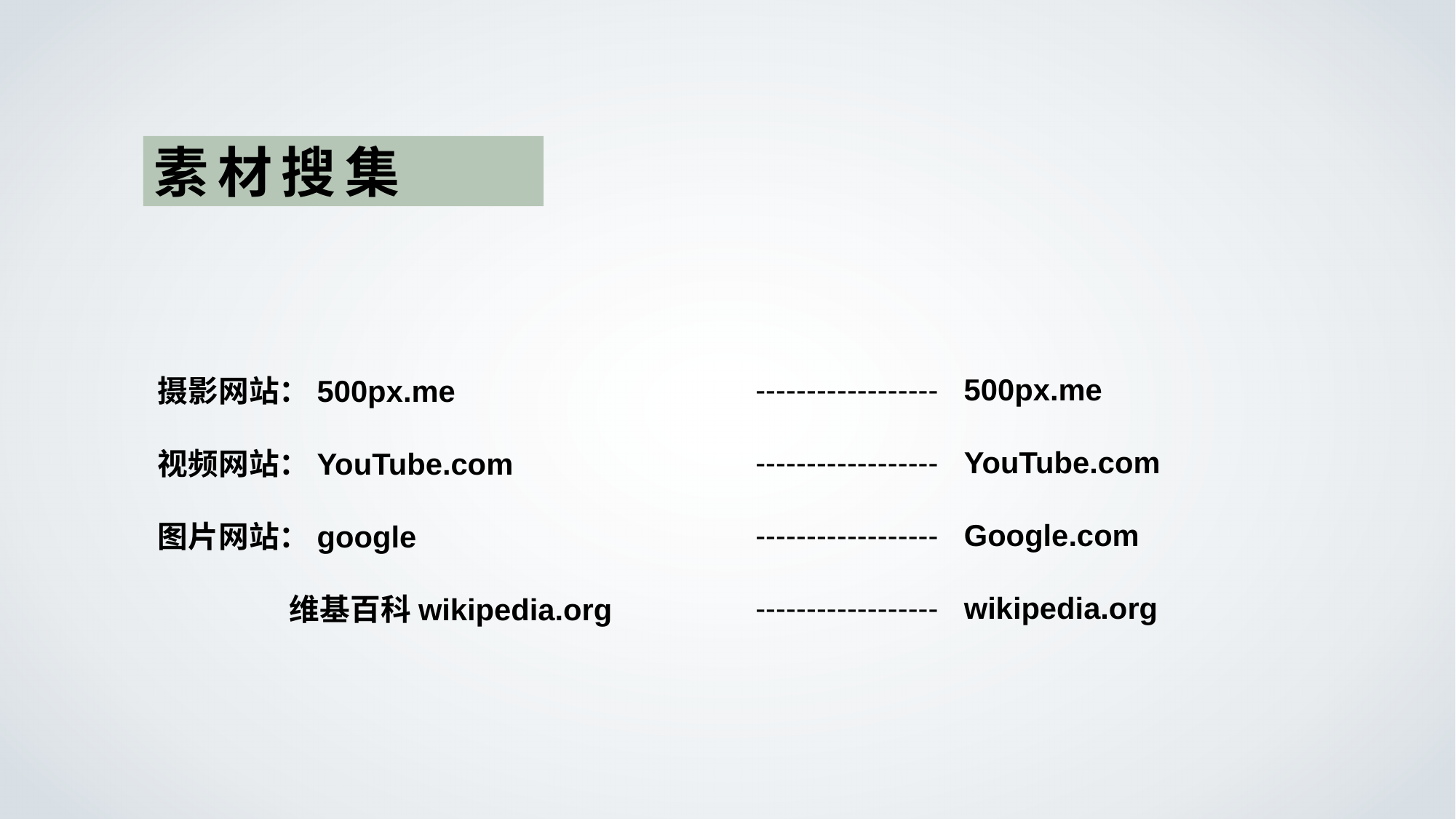

素材搜集

------------------   500px.me
------------------   YouTube.com
------------------   Google.com
------------------   wikipedia.org

摄影网站：500px.me
视频网站：YouTube.com
图片网站：google
                  维基百科wikipedia.org